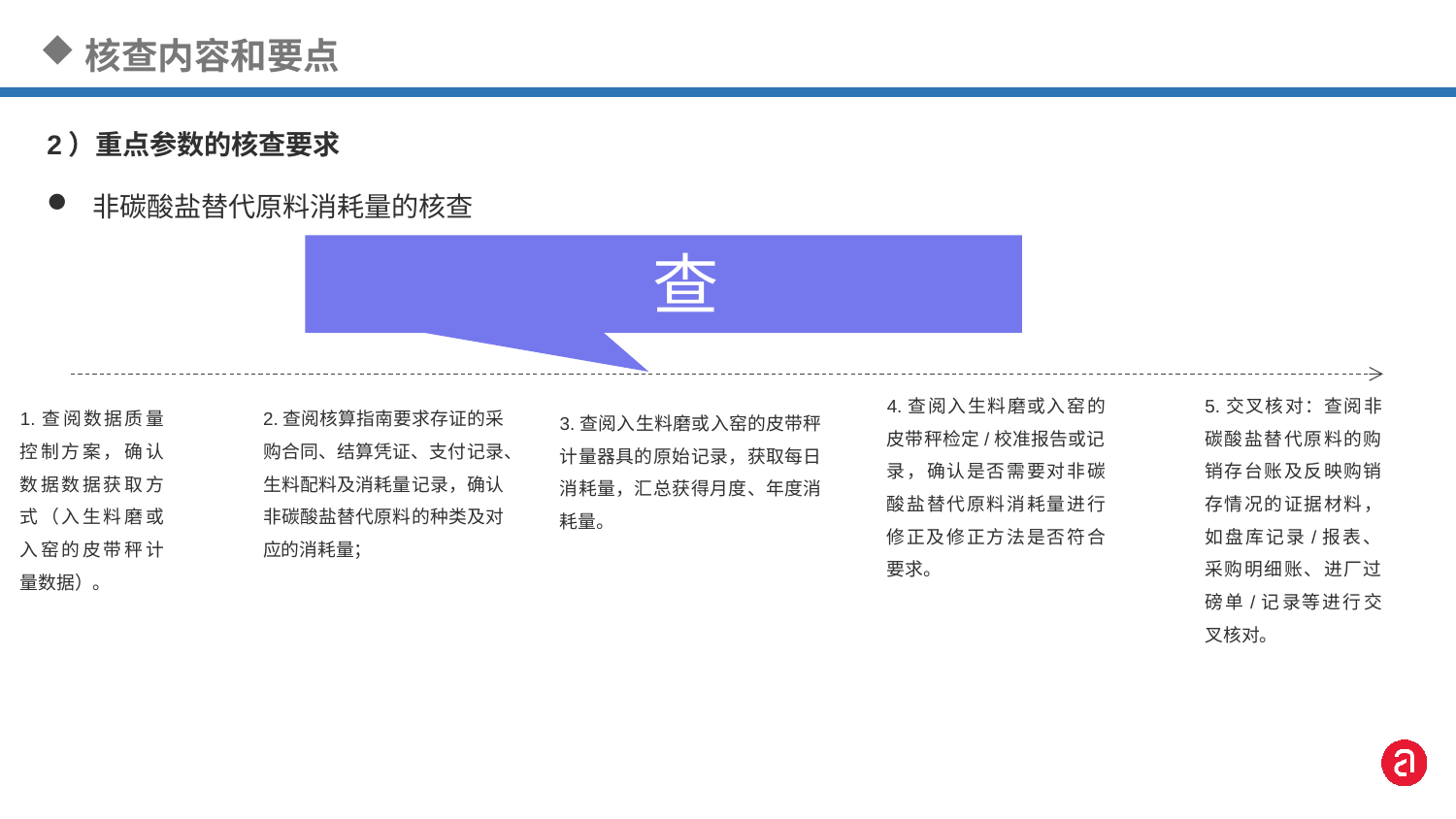

核查内容和要点
2）重点参数的核查要求
非碳酸盐替代原料消耗量的核查

查
4.查阅入生料磨或入窑的皮带秤检定/校准报告或记录，确认是否需要对非碳酸盐替代原料消耗量进行修正及修正方法是否符合要求。
5.交叉核对：查阅非碳酸盐替代原料的购销存台账及反映购销存情况的证据材料，如盘库记录/报表、采购明细账、进厂过磅单/记录等进行交叉核对。
1.查阅数据质量控制方案，确认数据数据获取方式（入生料磨或入窑的皮带秤计量数据）。
2.查阅核算指南要求存证的采购合同、结算凭证、支付记录、生料配料及消耗量记录，确认非碳酸盐替代原料的种类及对应的消耗量；
3.查阅入生料磨或入窑的皮带秤计量器具的原始记录，获取每日消耗量，汇总获得月度、年度消耗量。